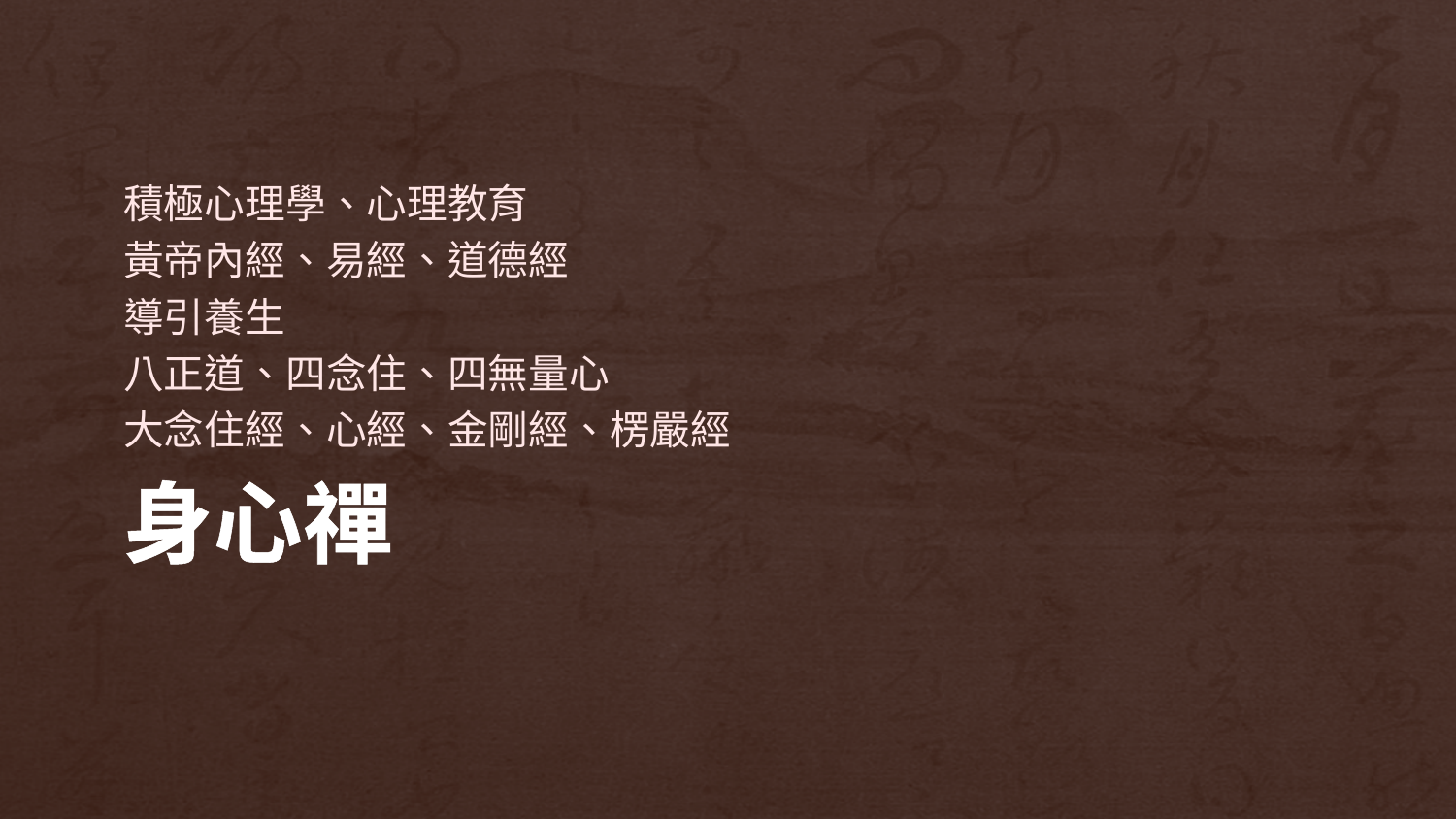

積極心理學、心理教育
黃帝內經、易經、道德經
導引養生
八正道、四念住、四無量心
大念住經、心經、金剛經、楞嚴經
# 身心禪